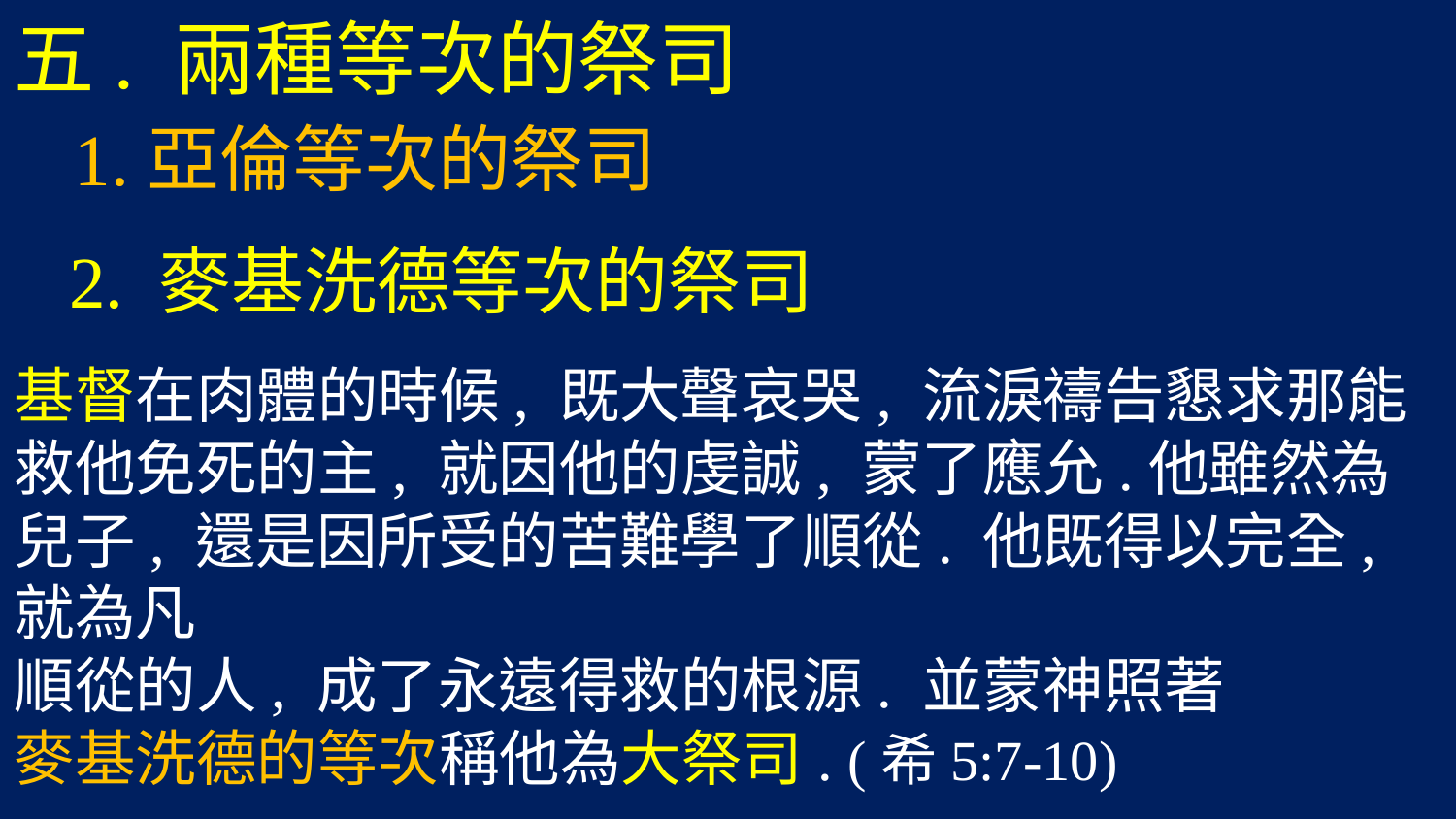

五. 兩種等次的祭司
   1.亞倫等次的祭司

   2. 麥基洗德等次的祭司

基督在肉體的時候, 既大聲哀哭, 流淚禱告懇求那能
救他免死的主, 就因他的虔誠, 蒙了應允.他雖然為兒子, 還是因所受的苦難學了順從. 他既得以完全, 就為凡
順從的人, 成了永遠得救的根源. 並蒙神照著
麥基洗德的等次稱他為大祭司. (希5:7-10)